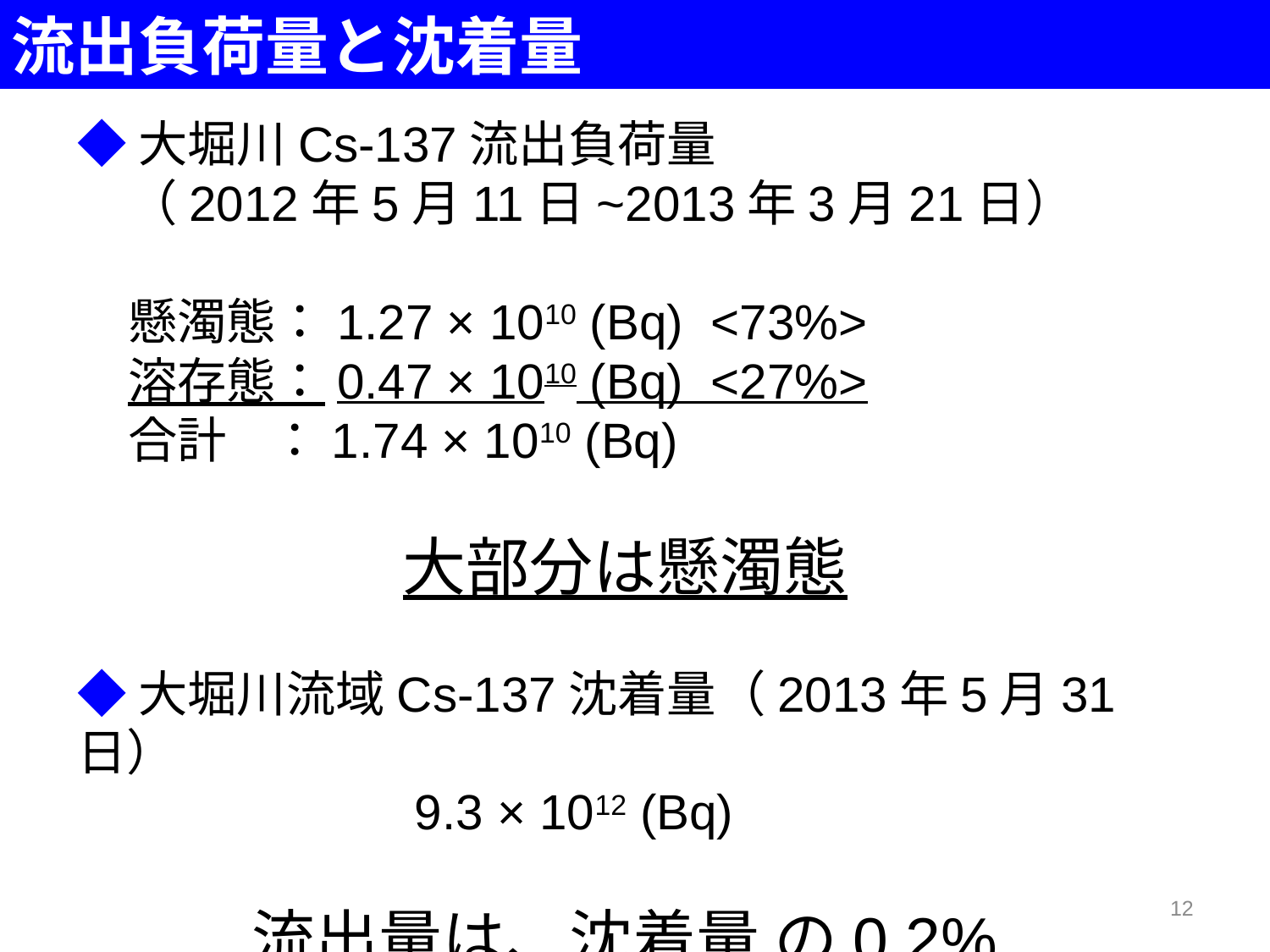

流出負荷量と沈着量
◆大堀川Cs-137流出負荷量
（2012年5月11日~2013年3月21日）

懸濁態：1.27 × 1010 (Bq)  <73%>
溶存態：0.47 × 1010 (Bq)  <27%>
合計    ：1.74 × 1010 (Bq)

大部分は懸濁態

◆大堀川流域Cs-137沈着量（2013年5月31日）
	　　　9.3 × 1012 (Bq)

流出量は、沈着量 の0.2%
12